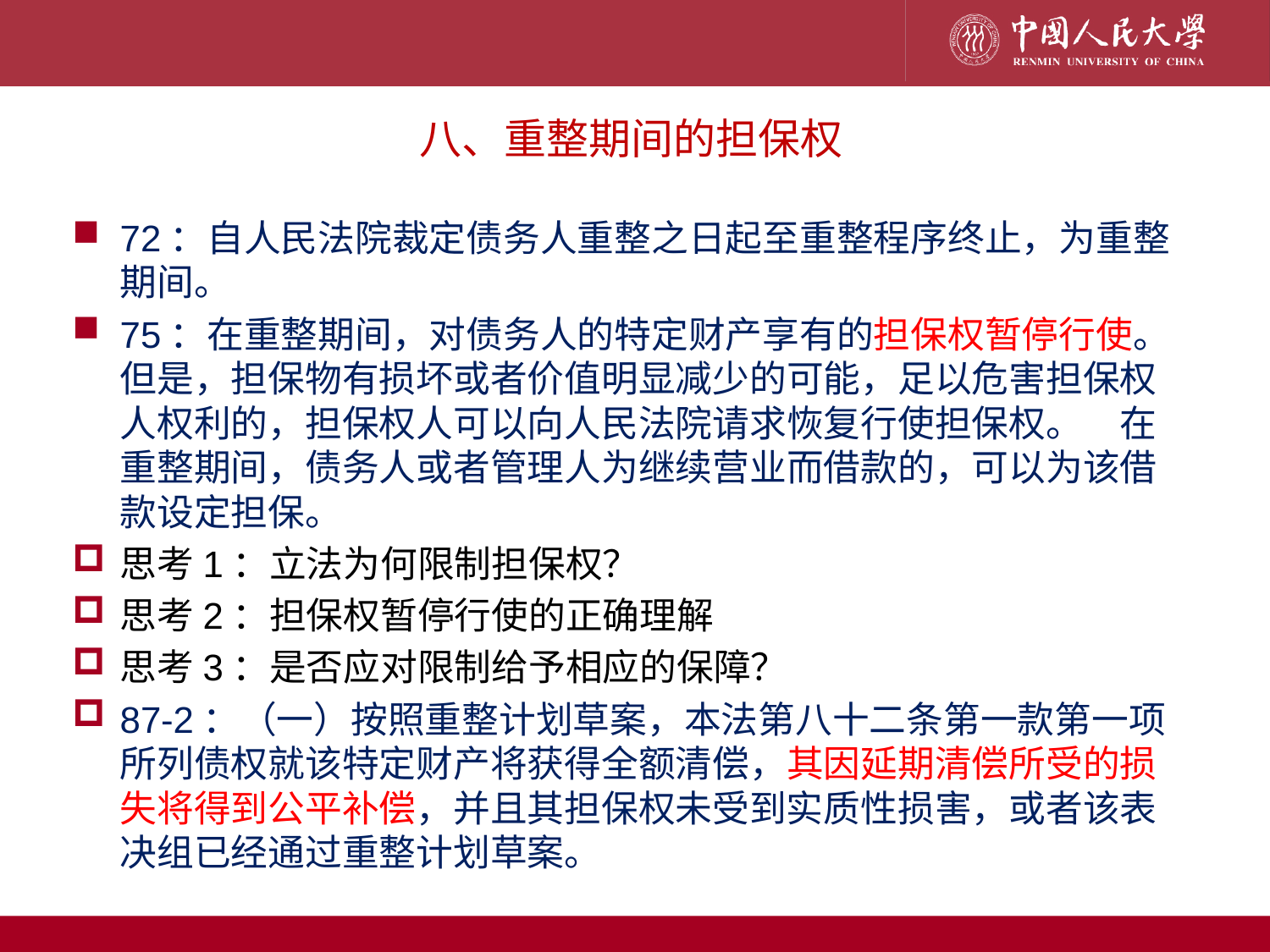

八、重整期间的担保权
72：自人民法院裁定债务人重整之日起至重整程序终止，为重整期间。
75：在重整期间，对债务人的特定财产享有的担保权暂停行使。但是，担保物有损坏或者价值明显减少的可能，足以危害担保权人权利的，担保权人可以向人民法院请求恢复行使担保权。　在重整期间，债务人或者管理人为继续营业而借款的，可以为该借款设定担保。
思考1：立法为何限制担保权？
思考2：担保权暂停行使的正确理解
思考3：是否应对限制给予相应的保障？
87-2：（一）按照重整计划草案，本法第八十二条第一款第一项所列债权就该特定财产将获得全额清偿，其因延期清偿所受的损失将得到公平补偿，并且其担保权未受到实质性损害，或者该表决组已经通过重整计划草案。